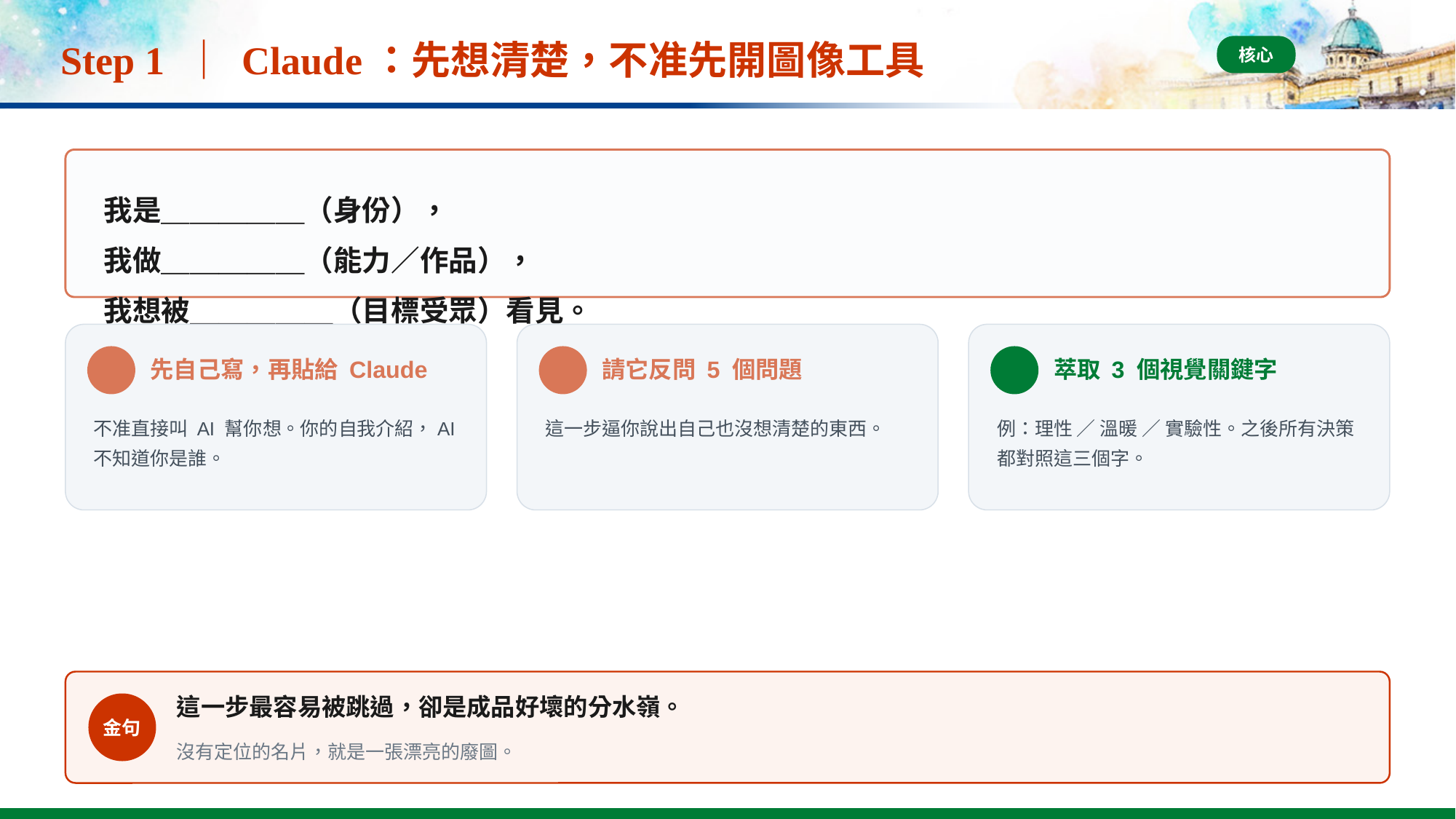

# Step 1 ｜ Claude：先想清楚，不准先開圖像工具
核心

我是＿＿＿＿＿（身份），
我做＿＿＿＿＿（能力／作品），
我想被＿＿＿＿＿（目標受眾）看見。

先自己寫，再貼給 Claude
請它反問 5 個問題
萃取 3 個視覺關鍵字
不准直接叫 AI 幫你想。你的自我介紹，AI 不知道你是誰。
這一步逼你說出自己也沒想清楚的東西。
例：理性 ／ 溫暖 ／ 實驗性。之後所有決策都對照這三個字。

這一步最容易被跳過，卻是成品好壞的分水嶺。
金句
沒有定位的名片，就是一張漂亮的廢圖。